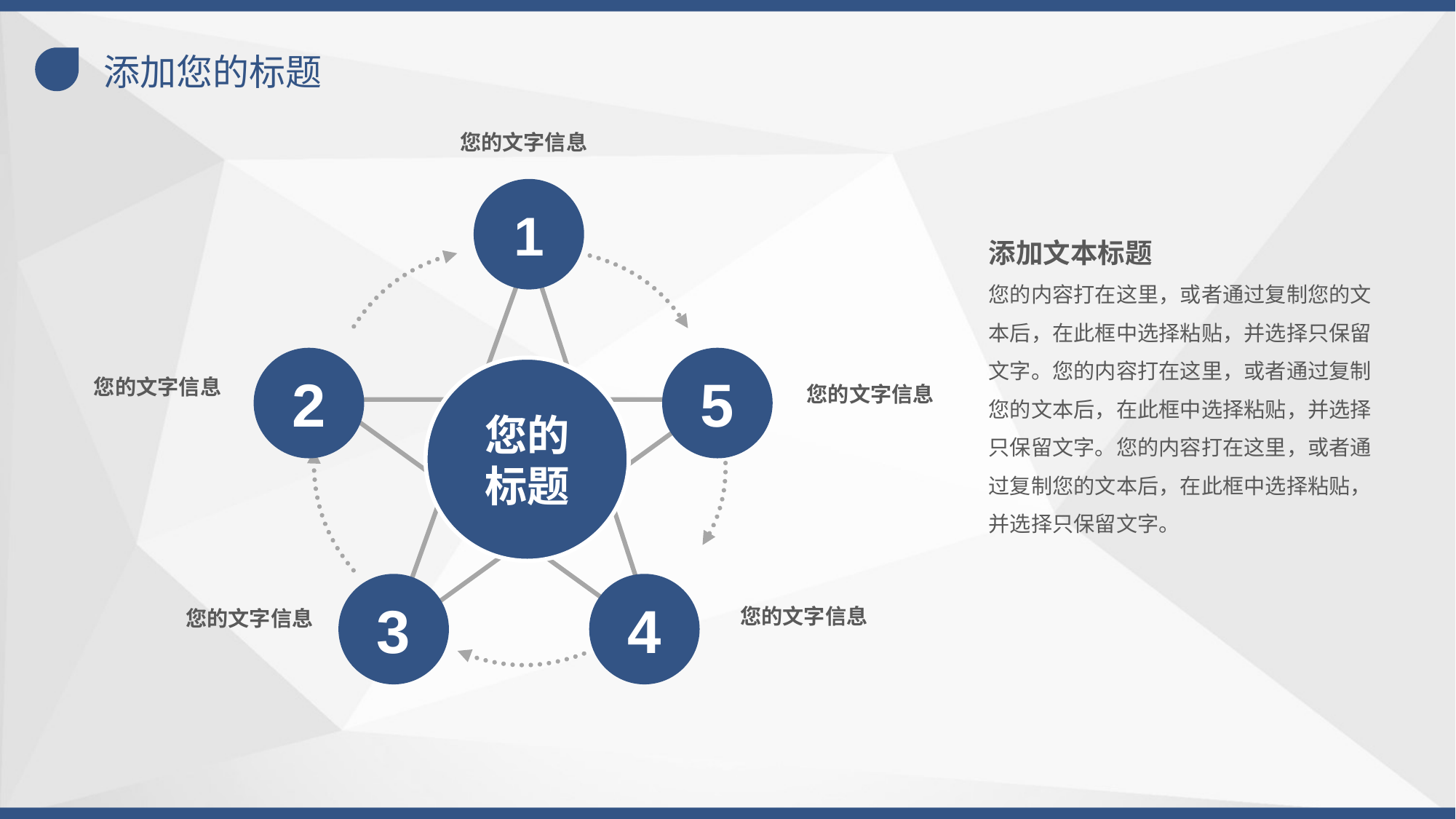

添加您的标题

您的文字信息
1
添加文本标题
您的内容打在这里，或者通过复制您的文本后，在此框中选择粘贴，并选择只保留文字。您的内容打在这里，或者通过复制您的文本后，在此框中选择粘贴，并选择只保留文字。您的内容打在这里，或者通过复制您的文本后，在此框中选择粘贴，并选择只保留文字。

2
5
您的
标题
您的文字信息
您的文字信息

3
4
您的文字信息
您的文字信息